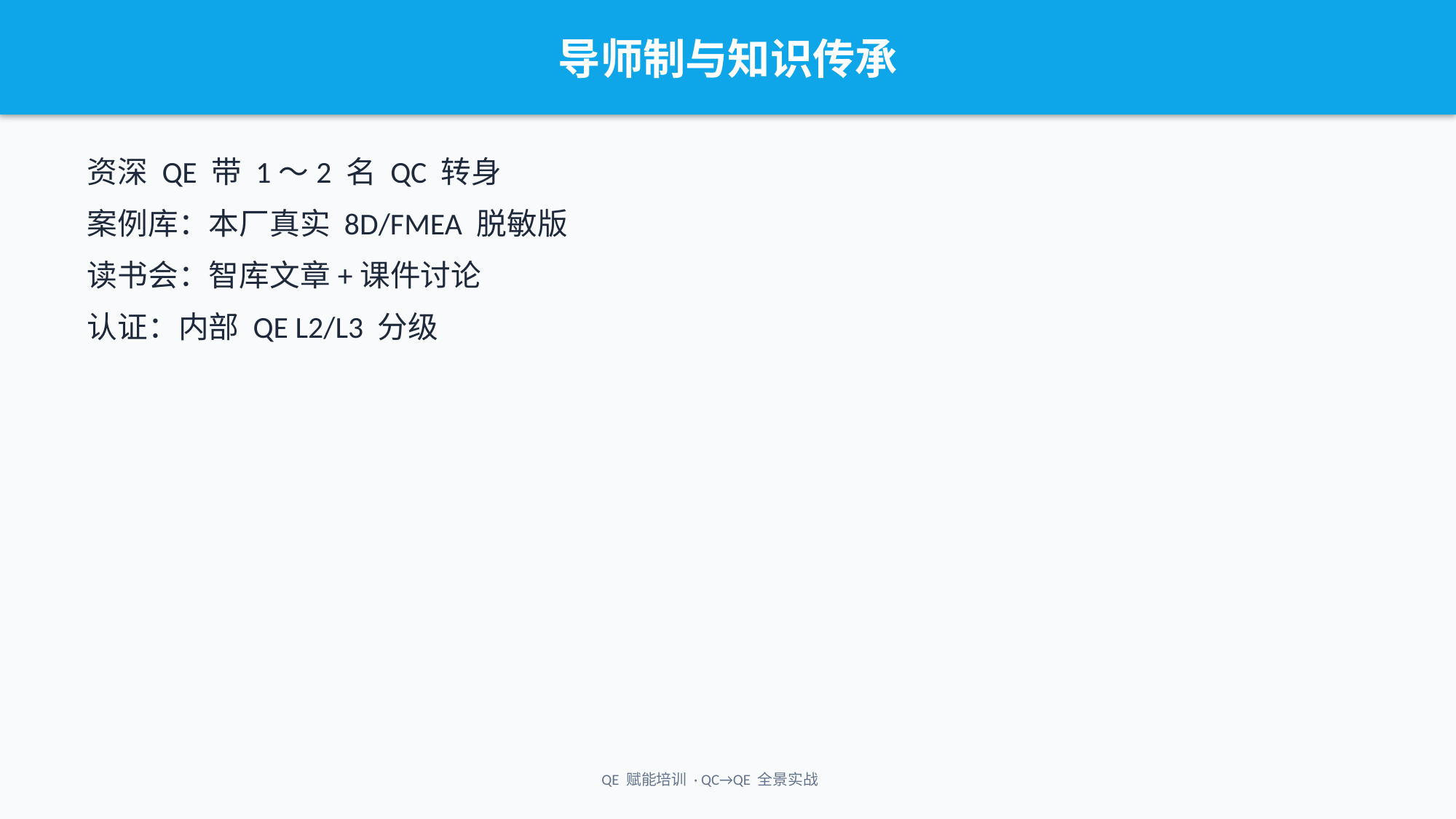

导师制与知识传承
资深 QE 带 1～2 名 QC 转身
案例库：本厂真实 8D/FMEA 脱敏版
读书会：智库文章+课件讨论
认证：内部 QE L2/L3 分级
QE 赋能培训 · QC→QE 全景实战